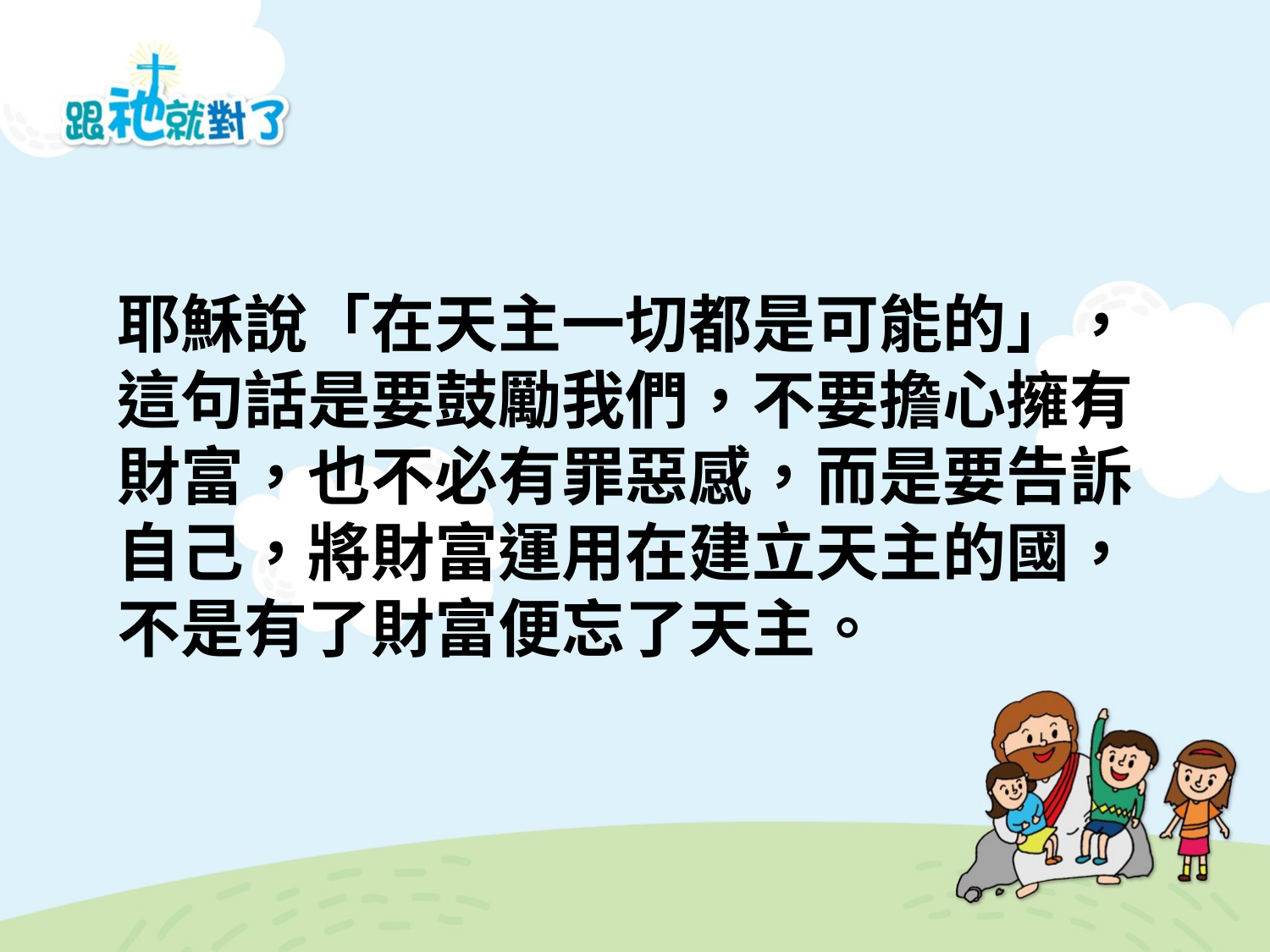

耶穌說「在天主一切都是可能的」，這句話是要鼓勵我們，不要擔心擁有財富，也不必有罪惡感，而是要告訴自己，將財富運用在建立天主的國，不是有了財富便忘了天主。